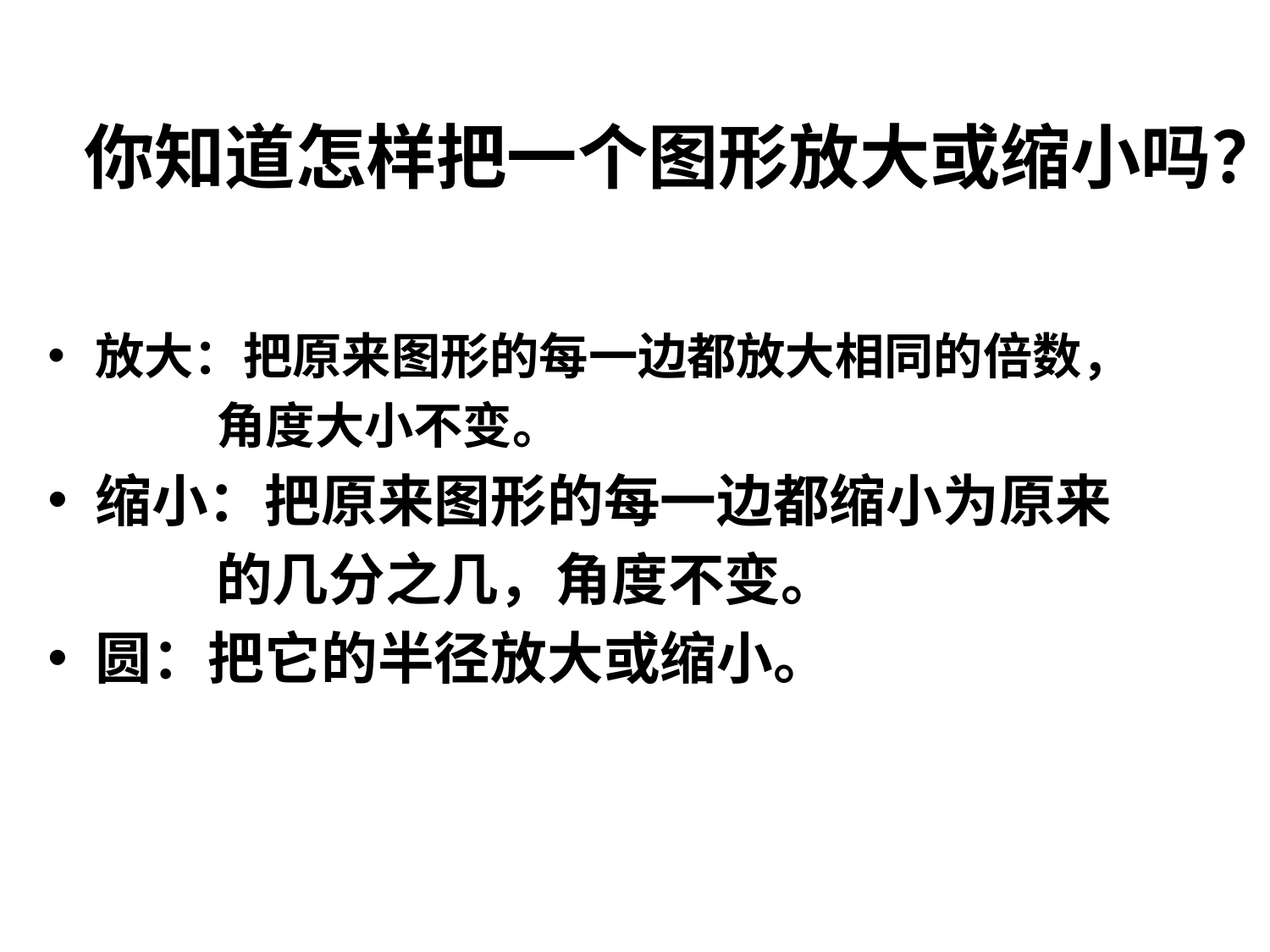

# 你知道怎样把一个图形放大或缩小吗？
放大：把原来图形的每一边都放大相同的倍数，
              角度大小不变。
缩小：把原来图形的每一边都缩小为原来
            的几分之几，角度不变。
圆：把它的半径放大或缩小。